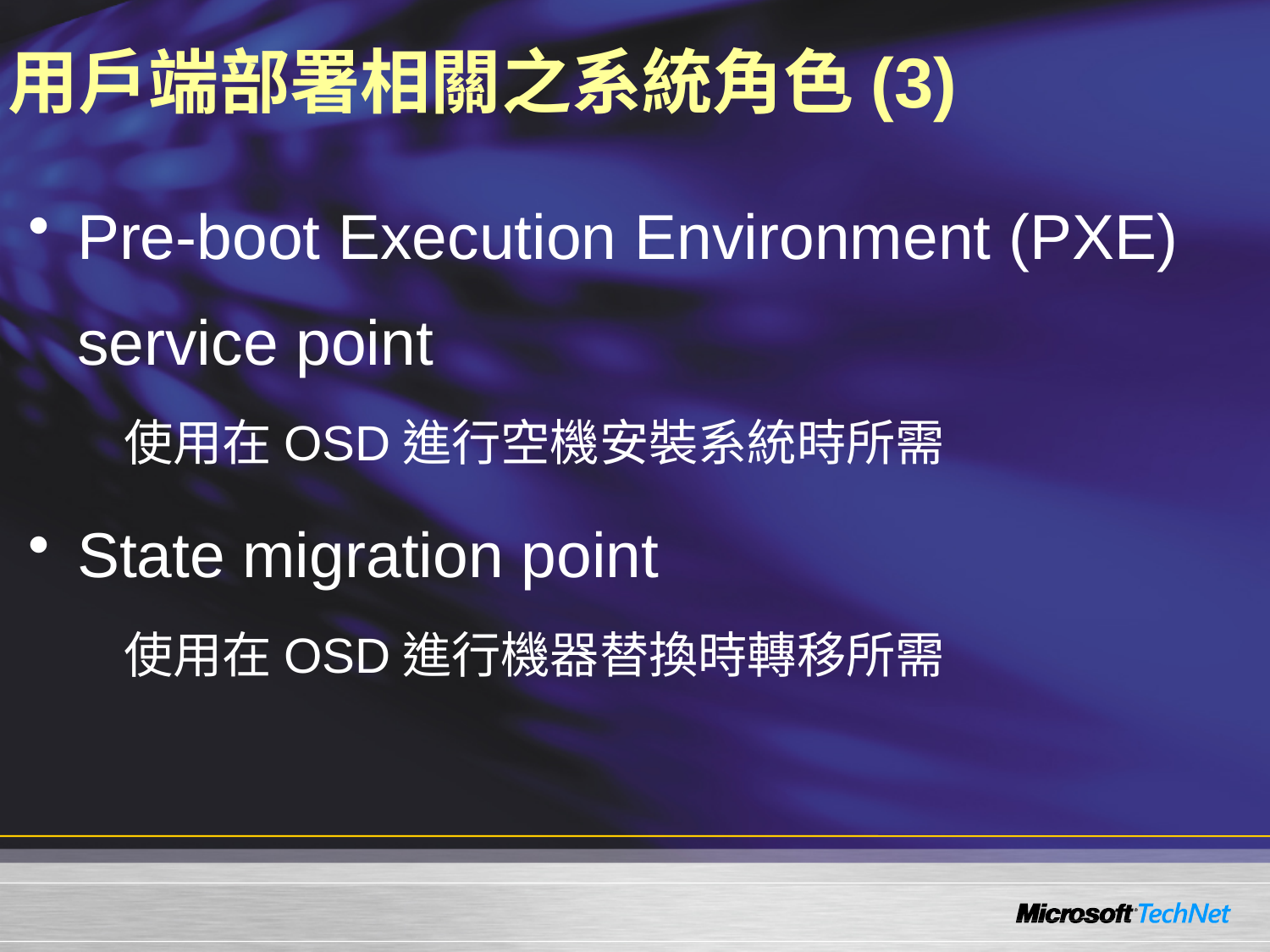

# 用戶端部署相關之系統角色(3)
Pre-boot Execution Environment (PXE) service point
使用在OSD進行空機安裝系統時所需
State migration point
使用在OSD進行機器替換時轉移所需